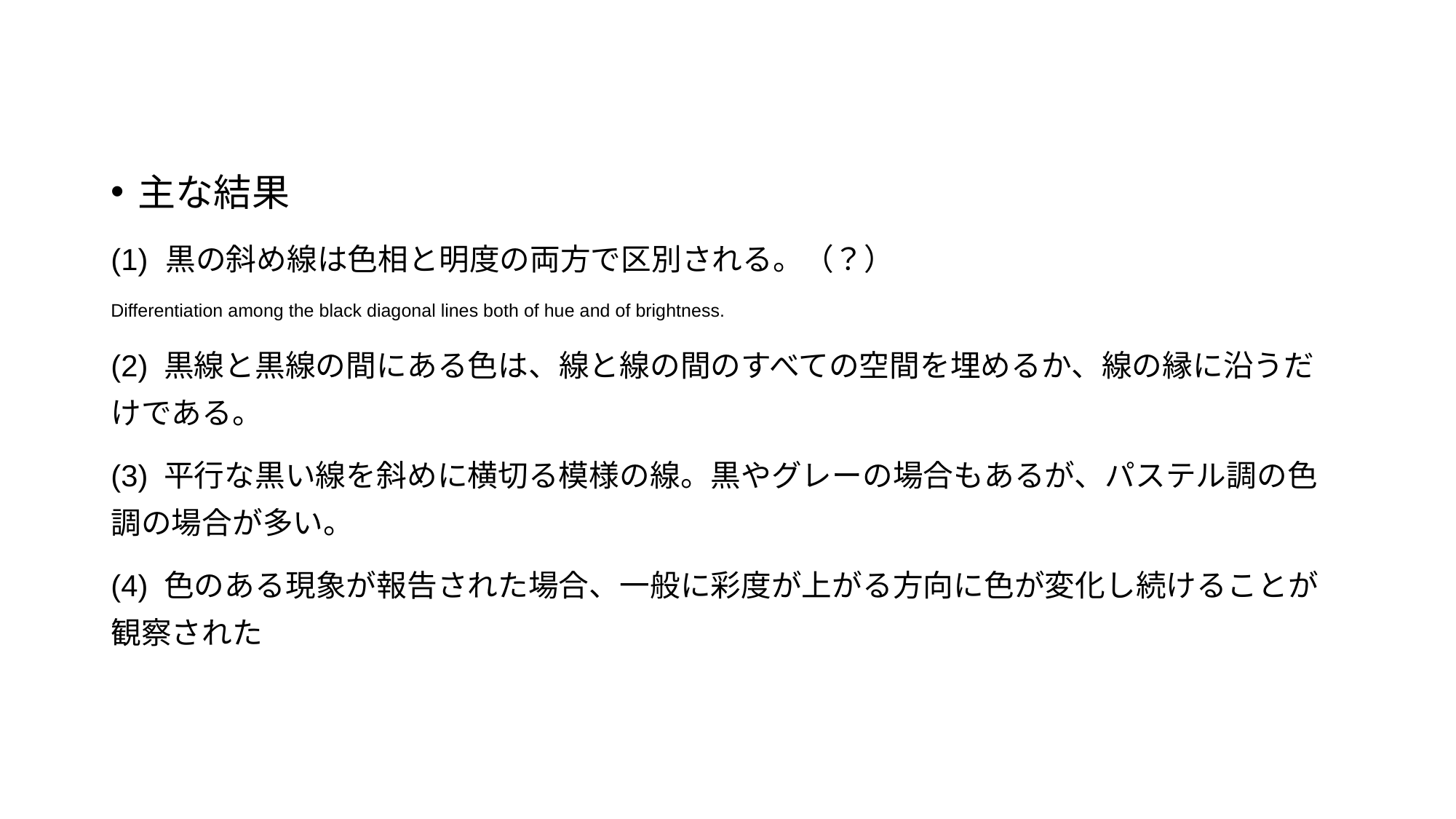

主な結果
黒の斜め線は色相と明度の両方で区別される。（？）
Differentiation among the black diagonal lines both of hue and of brightness.
(2) 黒線と黒線の間にある色は、線と線の間のすべての空間を埋めるか、線の縁に沿うだけである。
(3) 平行な黒い線を斜めに横切る模様の線。黒やグレーの場合もあるが、パステル調の色調の場合が多い。
(4) 色のある現象が報告された場合、一般に彩度が上がる方向に色が変化し続けることが観察された